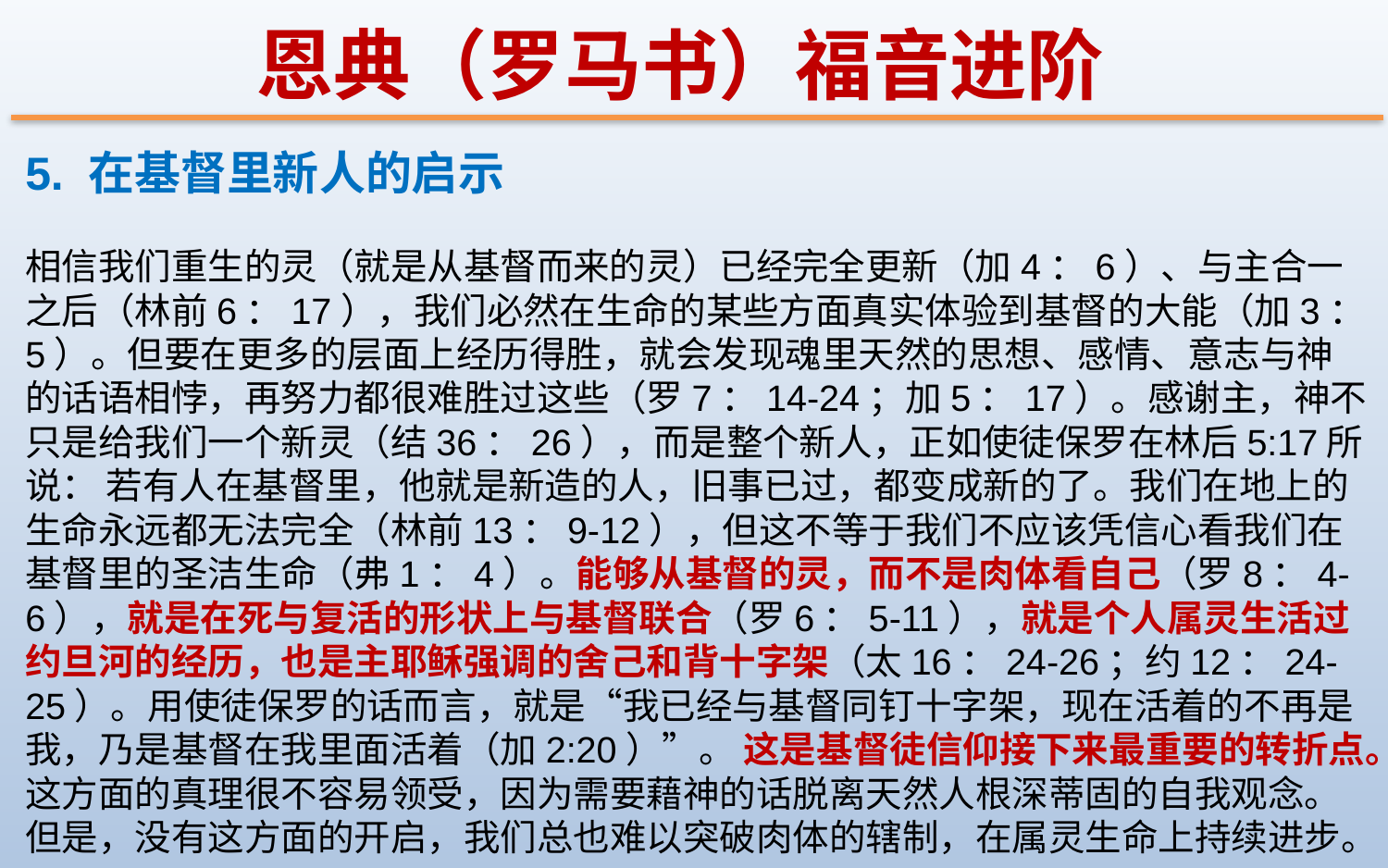

恩典（罗马书）福音进阶
5. 在基督里新人的启示

相信我们重生的灵（就是从基督而来的灵）已经完全更新（加4：6）、与主合一之后（林前6：17），我们必然在生命的某些方面真实体验到基督的大能（加3：5）。但要在更多的层面上经历得胜，就会发现魂里天然的思想、感情、意志与神的话语相悖，再努力都很难胜过这些（罗7：14-24；加5：17）。感谢主，神不只是给我们一个新灵（结36：26），而是整个新人，正如使徒保罗在林后5:17所说： 若有人在基督里，他就是新造的人，旧事已过，都变成新的了。我们在地上的生命永远都无法完全（林前13：9-12），但这不等于我们不应该凭信心看我们在基督里的圣洁生命（弗1：4）。能够从基督的灵，而不是肉体看自己（罗8：4-6），就是在死与复活的形状上与基督联合（罗6：5-11），就是个人属灵生活过约旦河的经历，也是主耶稣强调的舍己和背十字架（太16：24-26；约12：24-25）。用使徒保罗的话而言，就是“我已经与基督同钉十字架，现在活着的不再是我，乃是基督在我里面活着（加2:20）”。 这是基督徒信仰接下来最重要的转折点。这方面的真理很不容易领受，因为需要藉神的话脱离天然人根深蒂固的自我观念。但是，没有这方面的开启，我们总也难以突破肉体的辖制，在属灵生命上持续进步。